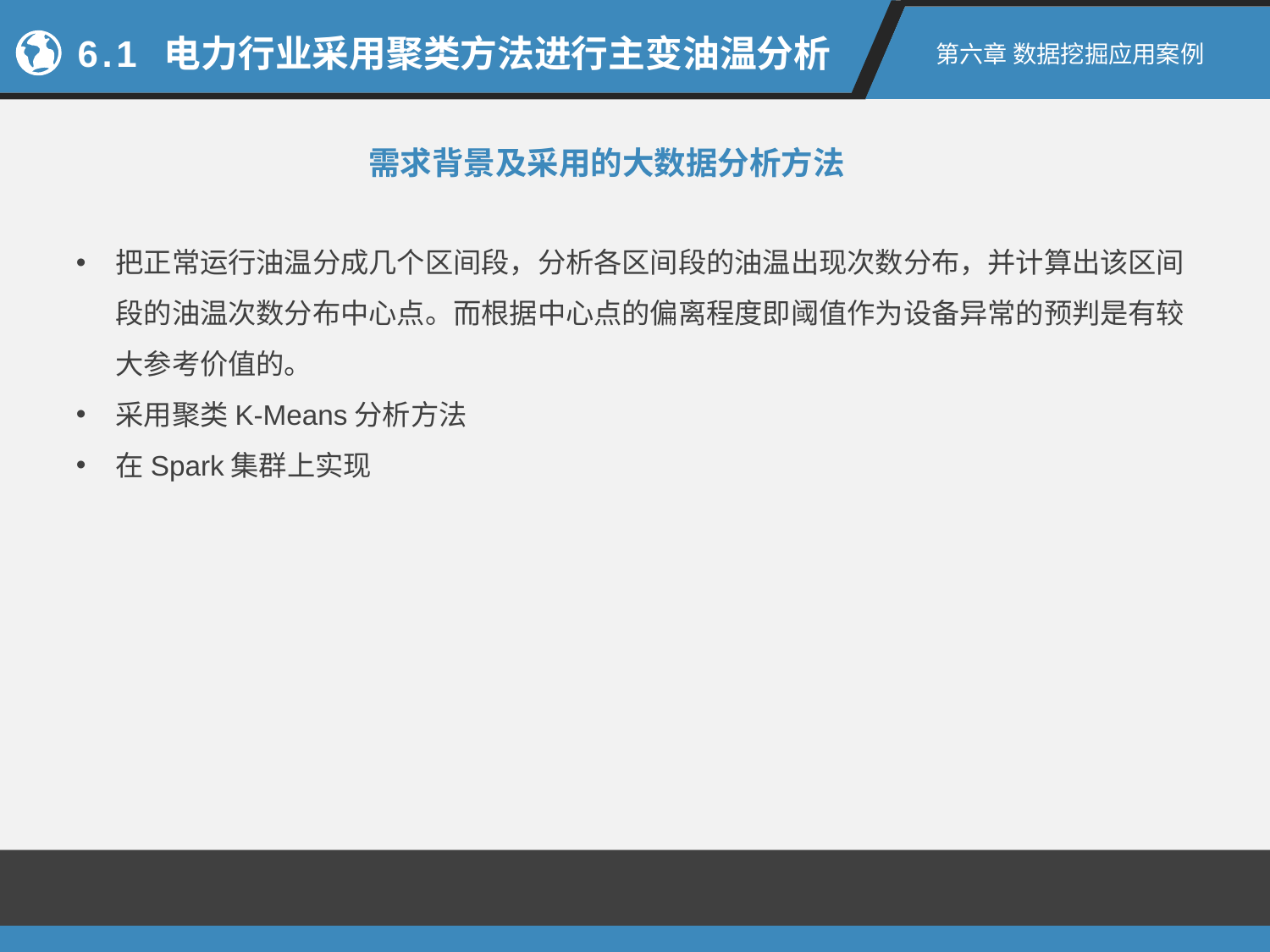

6.1 电力行业采用聚类方法进行主变油温分析

第六章 数据挖掘应用案例
需求背景及采用的大数据分析方法
把正常运行油温分成几个区间段，分析各区间段的油温出现次数分布，并计算出该区间段的油温次数分布中心点。而根据中心点的偏离程度即阈值作为设备异常的预判是有较大参考价值的。
采用聚类K-Means分析方法
在Spark集群上实现